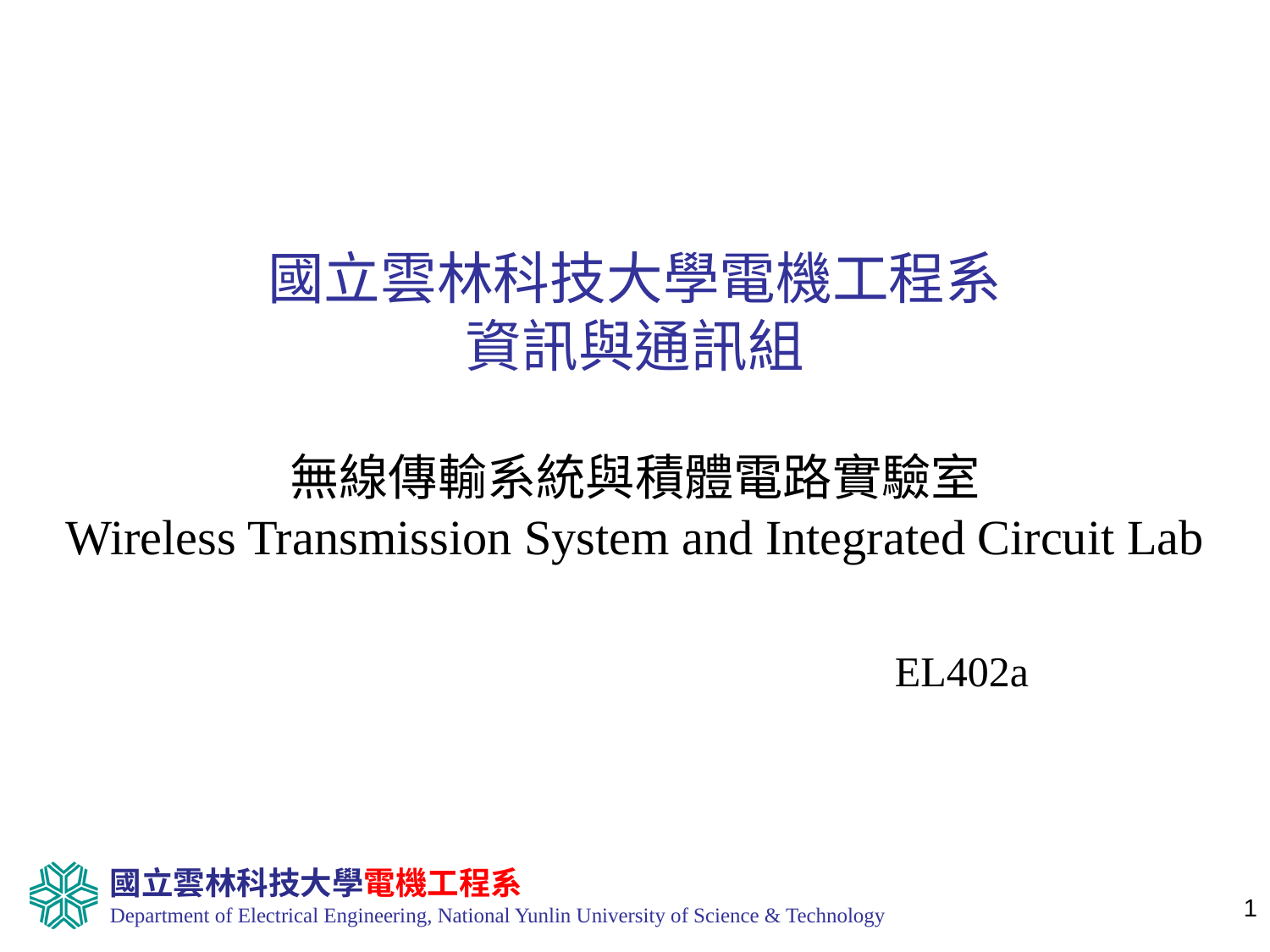

# 國立雲林科技大學電機工程系 資訊與通訊組 無線傳輸系統與積體電路實驗室 Wireless Transmission System and Integrated Circuit Lab

EL402a
1